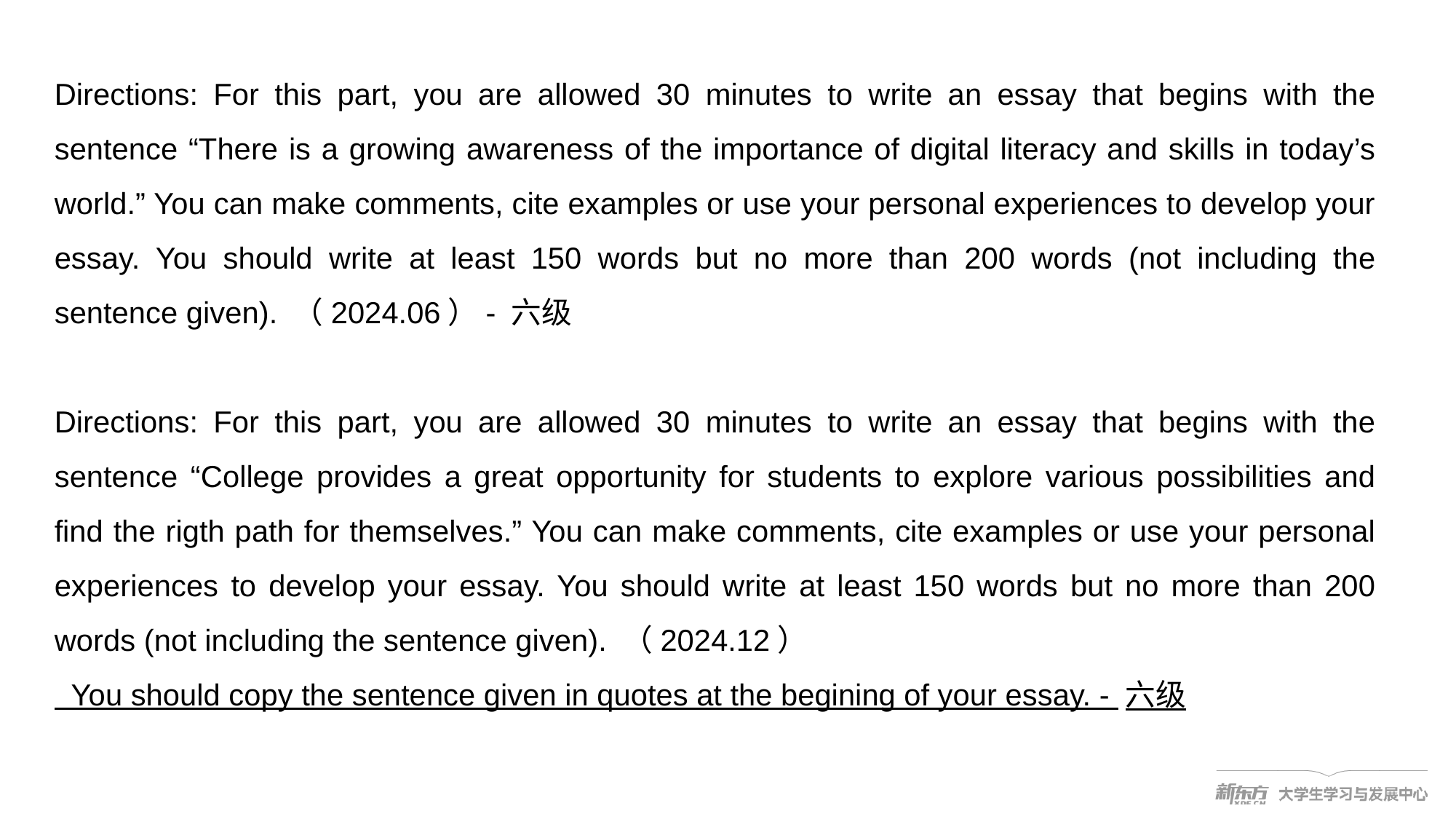

Directions: For this part, you are allowed 30 minutes to write an essay that begins with the sentence “There is a growing awareness of the importance of digital literacy and skills in today’s world.” You can make comments, cite examples or use your personal experiences to develop your essay. You should write at least 150 words but no more than 200 words (not including the sentence given). （2024.06）- 六级

Directions: For this part, you are allowed 30 minutes to write an essay that begins with the sentence “College provides a great opportunity for students to explore various possibilities and find the rigth path for themselves.” You can make comments, cite examples or use your personal experiences to develop your essay. You should write at least 150 words but no more than 200 words (not including the sentence given). （2024.12）
  You should copy the sentence given in quotes at the begining of your essay. - 六级